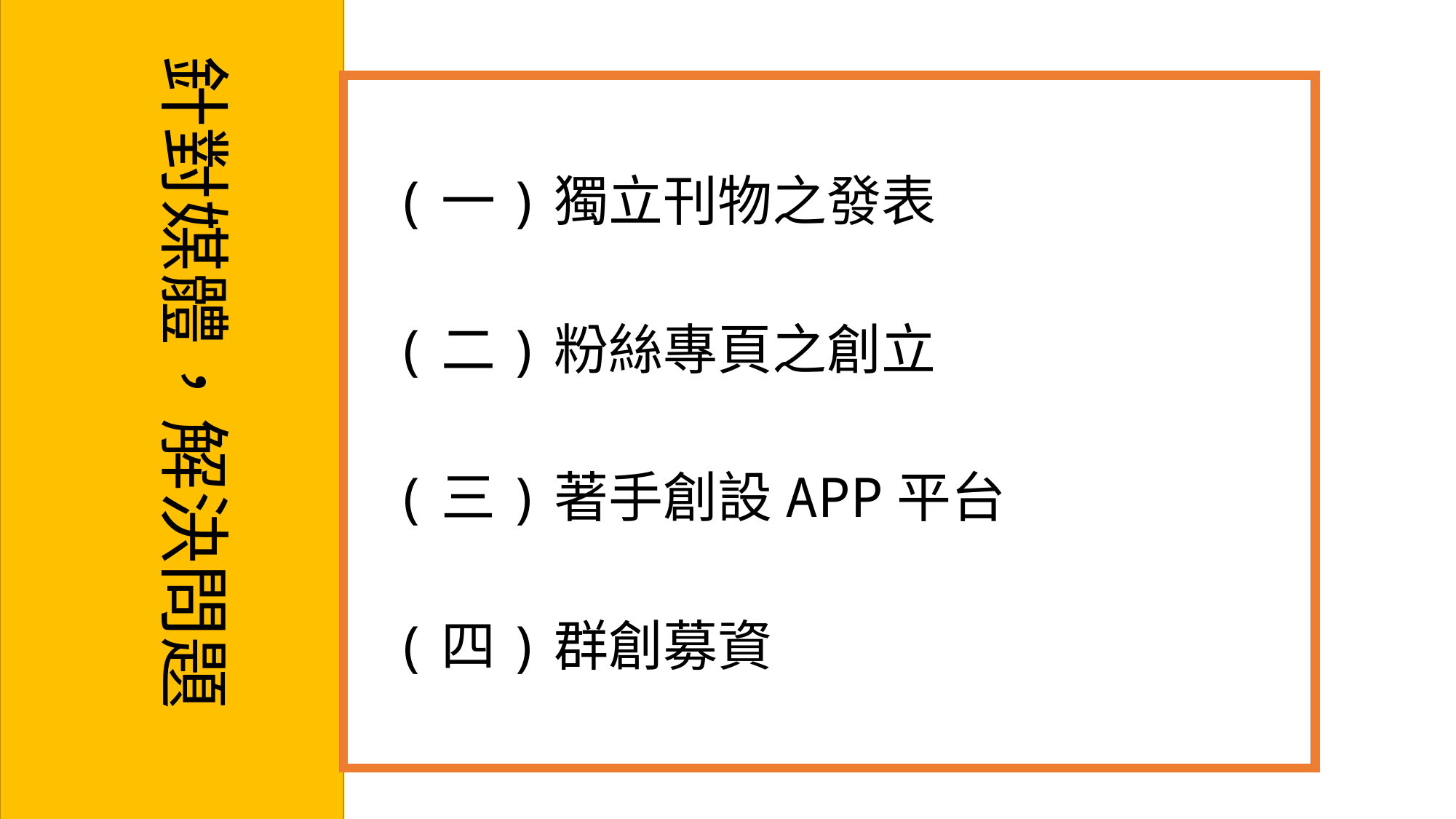

針對媒體，解決問題

(一)獨立刊物之發表

(二)粉絲專頁之創立

(三)著手創設APP平台

(四)群創募資